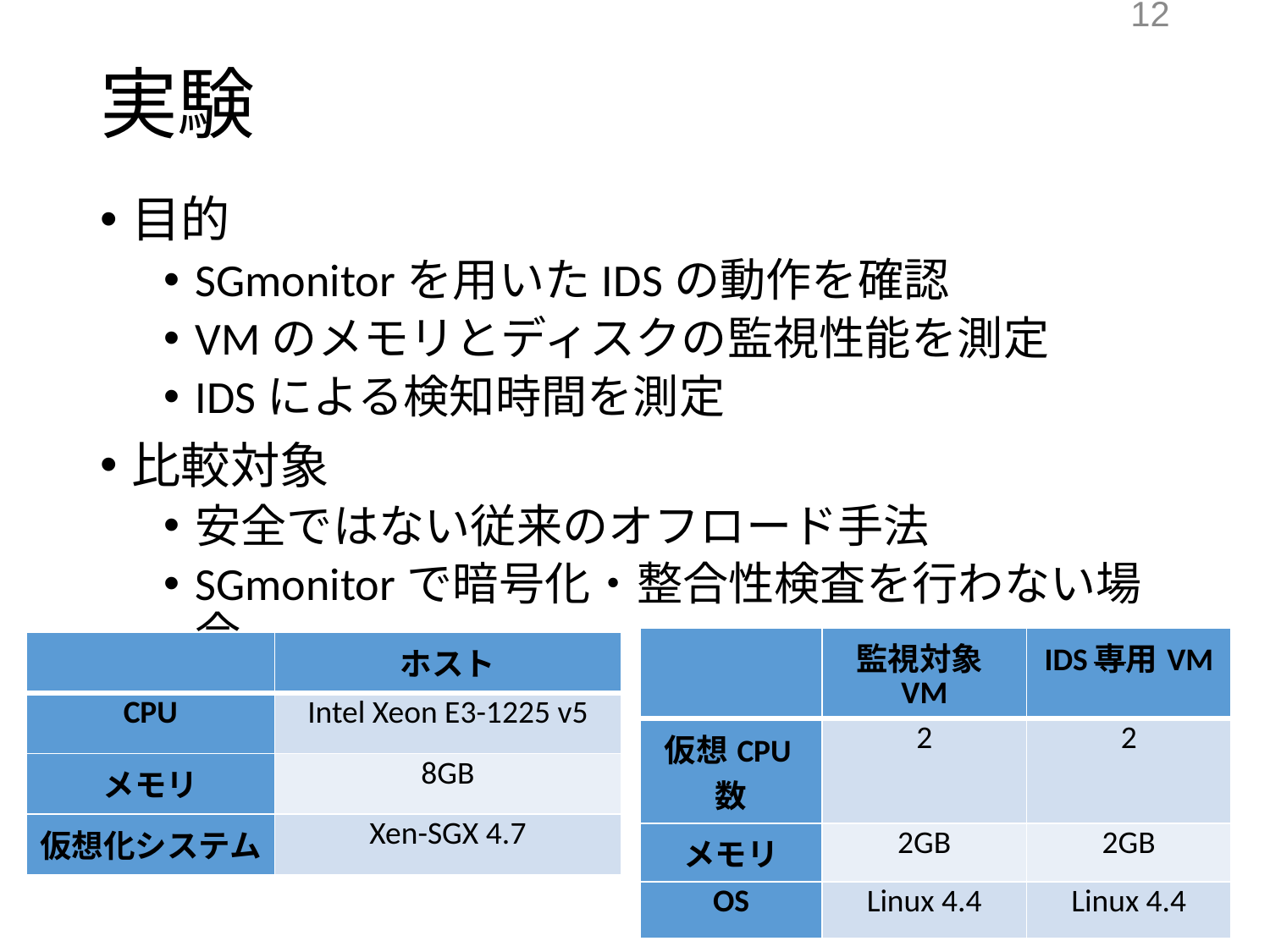

12
# 実験
目的
SGmonitorを用いたIDSの動作を確認
VMのメモリとディスクの監視性能を測定
IDSによる検知時間を測定
比較対象
安全ではない従来のオフロード手法
SGmonitorで暗号化・整合性検査を行わない場合
|  | 監視対象VM | IDS専用VM |
| --- | --- | --- |
| 仮想CPU数 | 2 | 2 |
| メモリ | 2GB | 2GB |
| OS | Linux 4.4 | Linux 4.4 |
|  | ホスト |
| --- | --- |
| CPU | Intel Xeon E3-1225 v5 |
| メモリ | 8GB |
| 仮想化システム | Xen-SGX 4.7 |